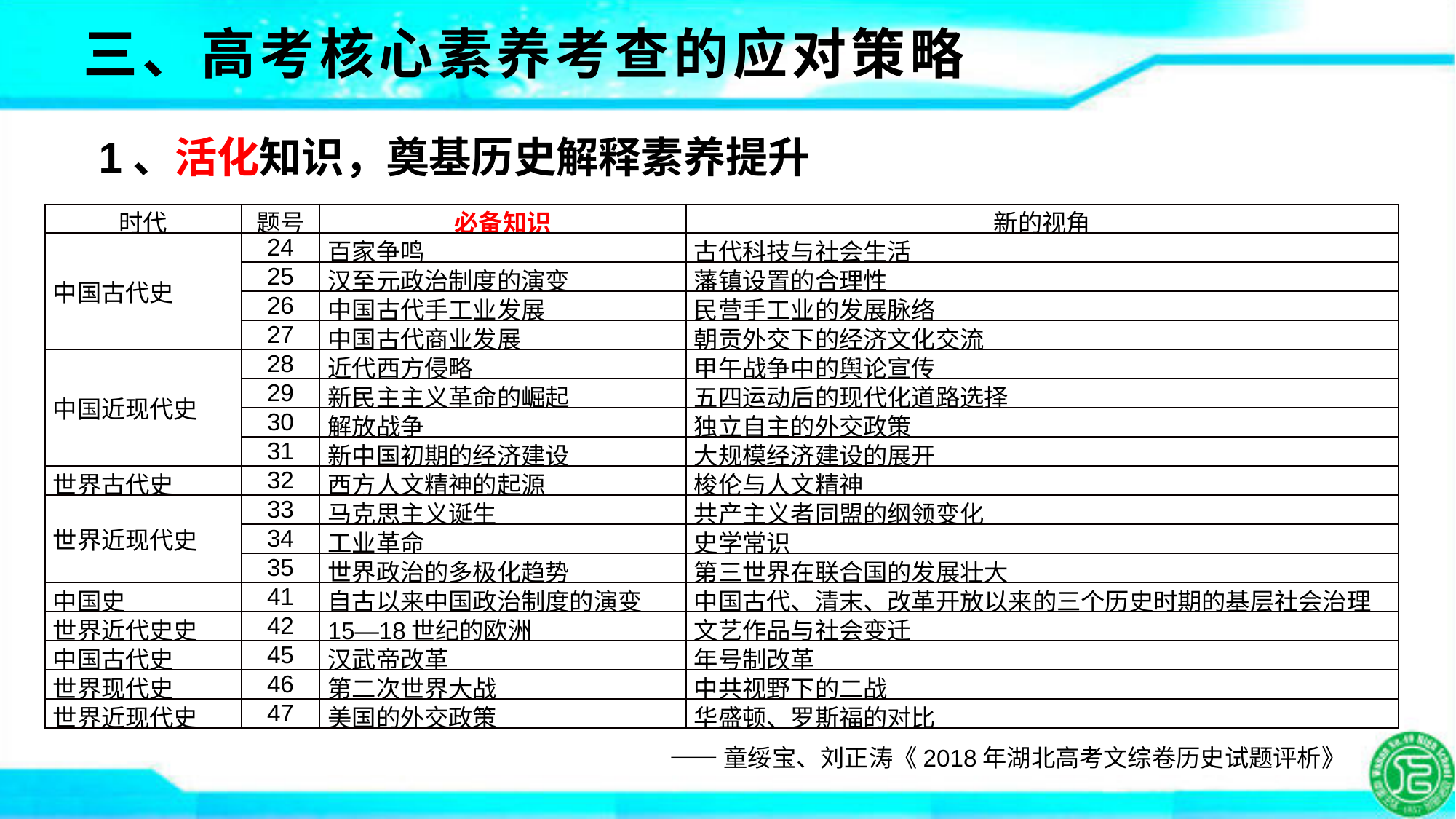

三、高考核心素养考查的应对策略
1、活化知识，奠基历史解释素养提升
| 时代 | 题号 | 必备知识 | 新的视角 |
| --- | --- | --- | --- |
| 中国古代史 | 24 | 百家争鸣 | 古代科技与社会生活 |
|  | 25 | 汉至元政治制度的演变 | 藩镇设置的合理性 |
|  | 26 | 中国古代手工业发展 | 民营手工业的发展脉络 |
|  | 27 | 中国古代商业发展 | 朝贡外交下的经济文化交流 |
| 中国近现代史 | 28 | 近代西方侵略 | 甲午战争中的舆论宣传 |
|  | 29 | 新民主主义革命的崛起 | 五四运动后的现代化道路选择 |
|  | 30 | 解放战争 | 独立自主的外交政策 |
|  | 31 | 新中国初期的经济建设 | 大规模经济建设的展开 |
| 世界古代史 | 32 | 西方人文精神的起源 | 梭伦与人文精神 |
| 世界近现代史 | 33 | 马克思主义诞生 | 共产主义者同盟的纲领变化 |
|  | 34 | 工业革命 | 史学常识 |
|  | 35 | 世界政治的多极化趋势 | 第三世界在联合国的发展壮大 |
| 中国史 | 41 | 自古以来中国政治制度的演变 | 中国古代、清末、改革开放以来的三个历史时期的基层社会治理 |
| 世界近代史史 | 42 | 15—18世纪的欧洲 | 文艺作品与社会变迁 |
| 中国古代史 | 45 | 汉武帝改革 | 年号制改革 |
| 世界现代史 | 46 | 第二次世界大战 | 中共视野下的二战 |
| 世界近现代史 | 47 | 美国的外交政策 | 华盛顿、罗斯福的对比 |
——童绥宝、刘正涛《2018年湖北高考文综卷历史试题评析》